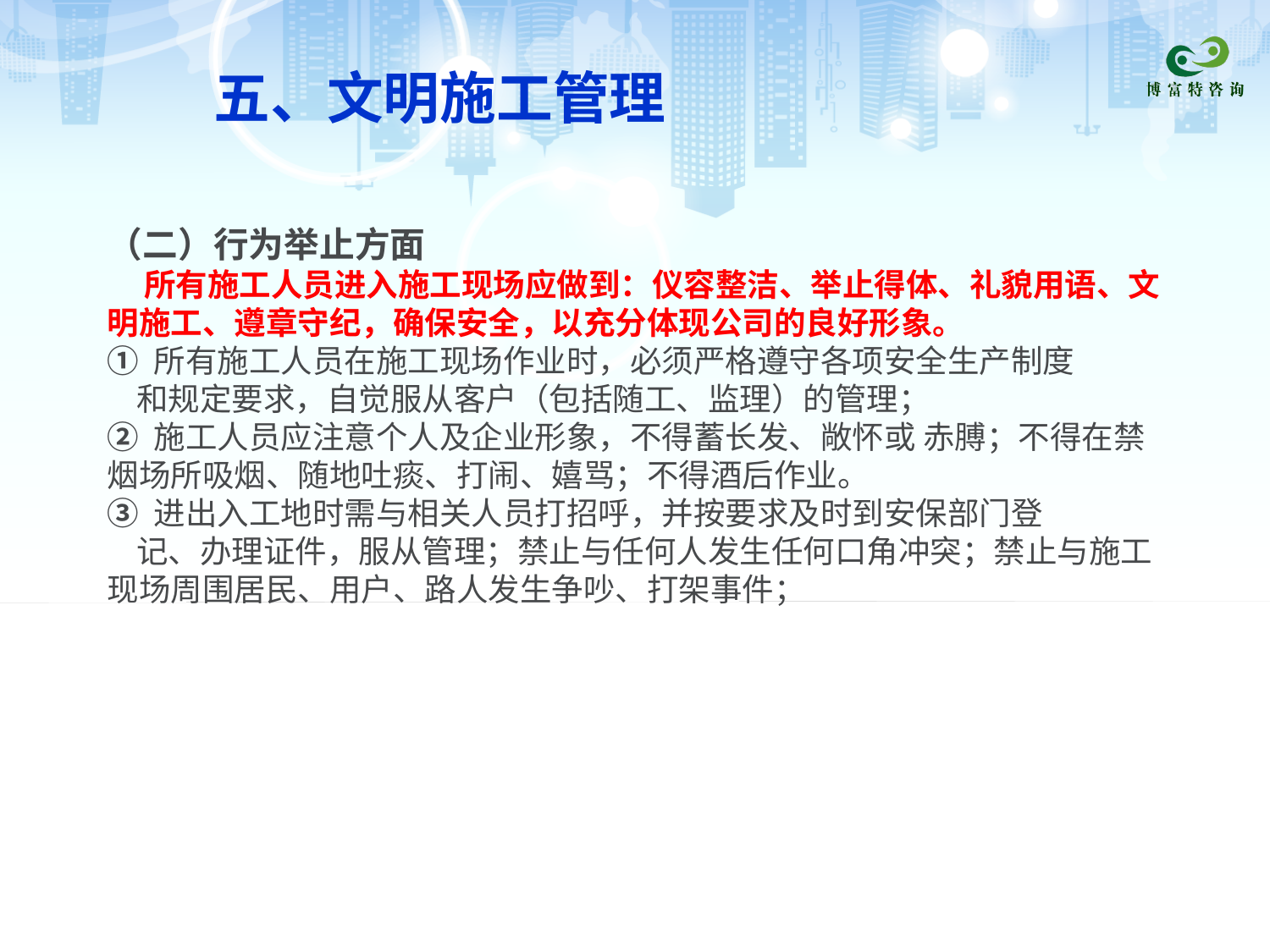

五、文明施工管理
（二）行为举止方面
    所有施工人员进入施工现场应做到：仪容整洁、举止得体、礼貌用语、文明施工、遵章守纪，确保安全，以充分体现公司的良好形象。
① 所有施工人员在施工现场作业时，必须严格遵守各项安全生产制度
   和规定要求，自觉服从客户（包括随工、监理）的管理；
② 施工人员应注意个人及企业形象，不得蓄长发、敞怀或 赤膊；不得在禁烟场所吸烟、随地吐痰、打闹、嬉骂；不得酒后作业。
③ 进出入工地时需与相关人员打招呼，并按要求及时到安保部门登
   记、办理证件，服从管理；禁止与任何人发生任何口角冲突；禁止与施工现场周围居民、用户、路人发生争吵、打架事件；